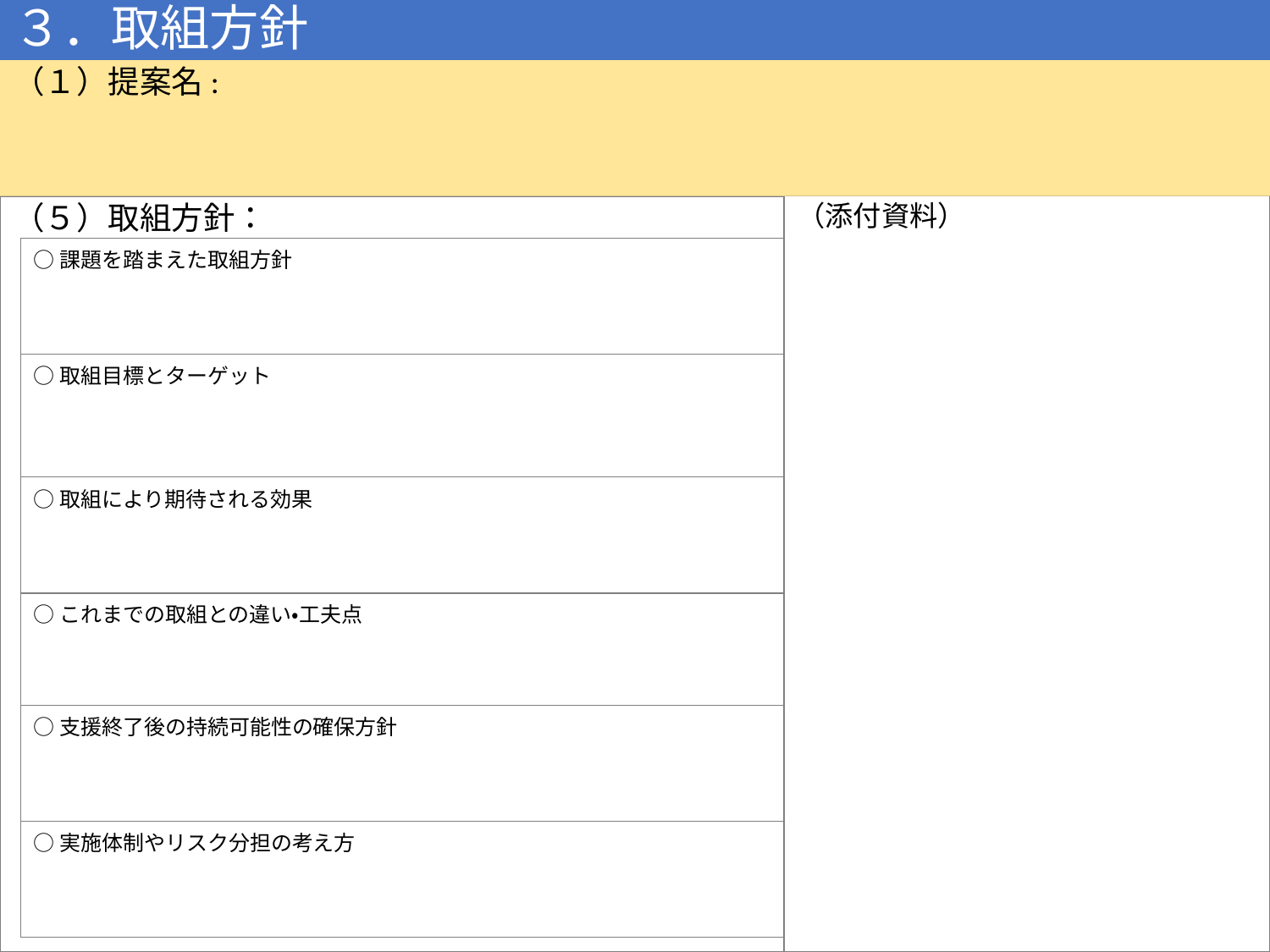

# ３．取組方針
（１）提案名:
（５）取組方針：
（添付資料）

○課題を踏まえた取組方針
○取組目標とターゲット
○取組により期待される効果
○これまでの取組との違い・工夫点

○支援終了後の持続可能性の確保方針
○実施体制やリスク分担の考え方